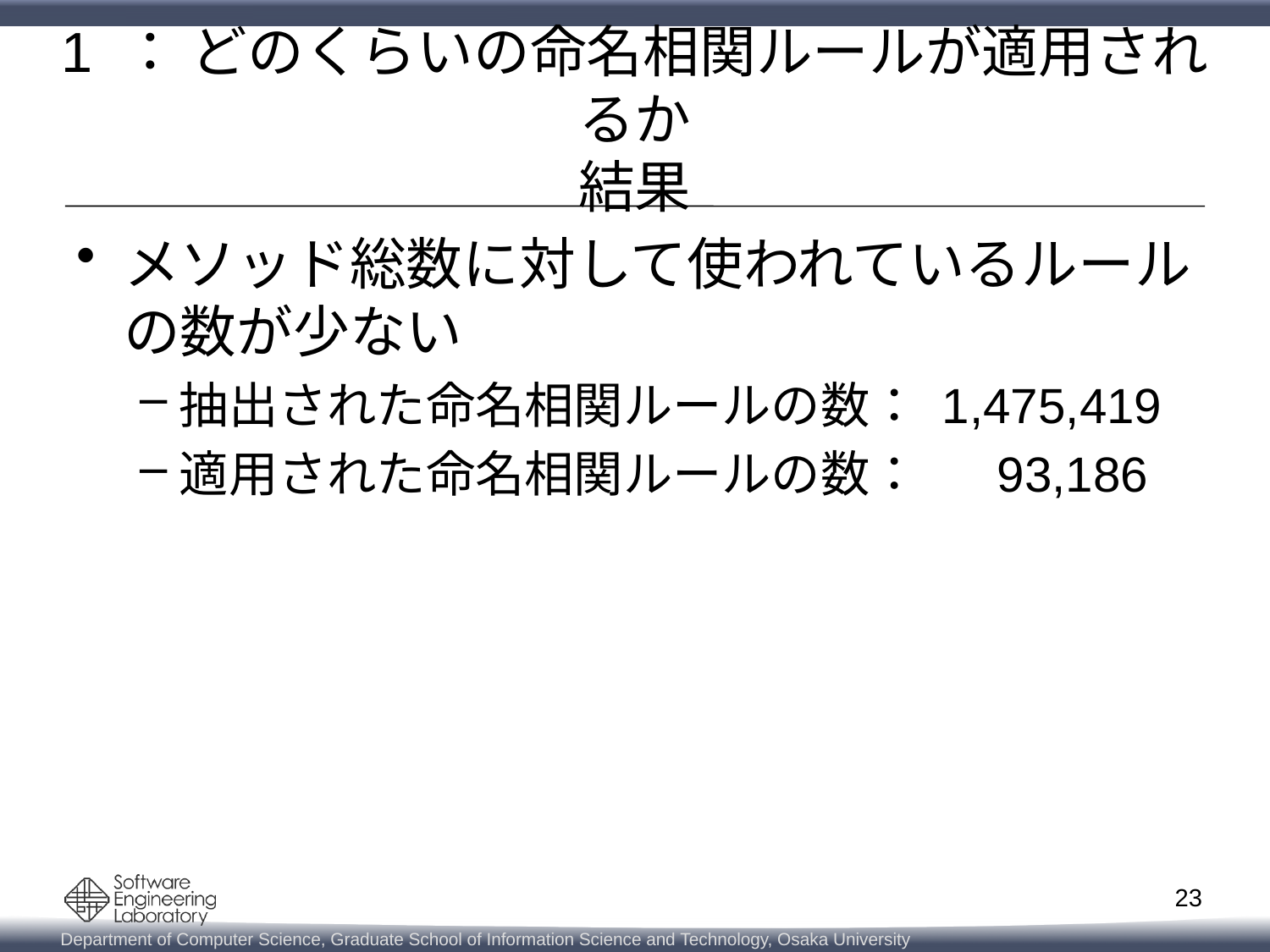

# 1 ： どのくらいの命名相関ルールが適用されるか 結果
メソッド総数に対して使われているルールの数が少ない
抽出された命名相関ルールの数： 1,475,419
適用された命名相関ルールの数：      93,186
順位づけに用いたルールの数：　192,802
メソッド総数: 764,303

23